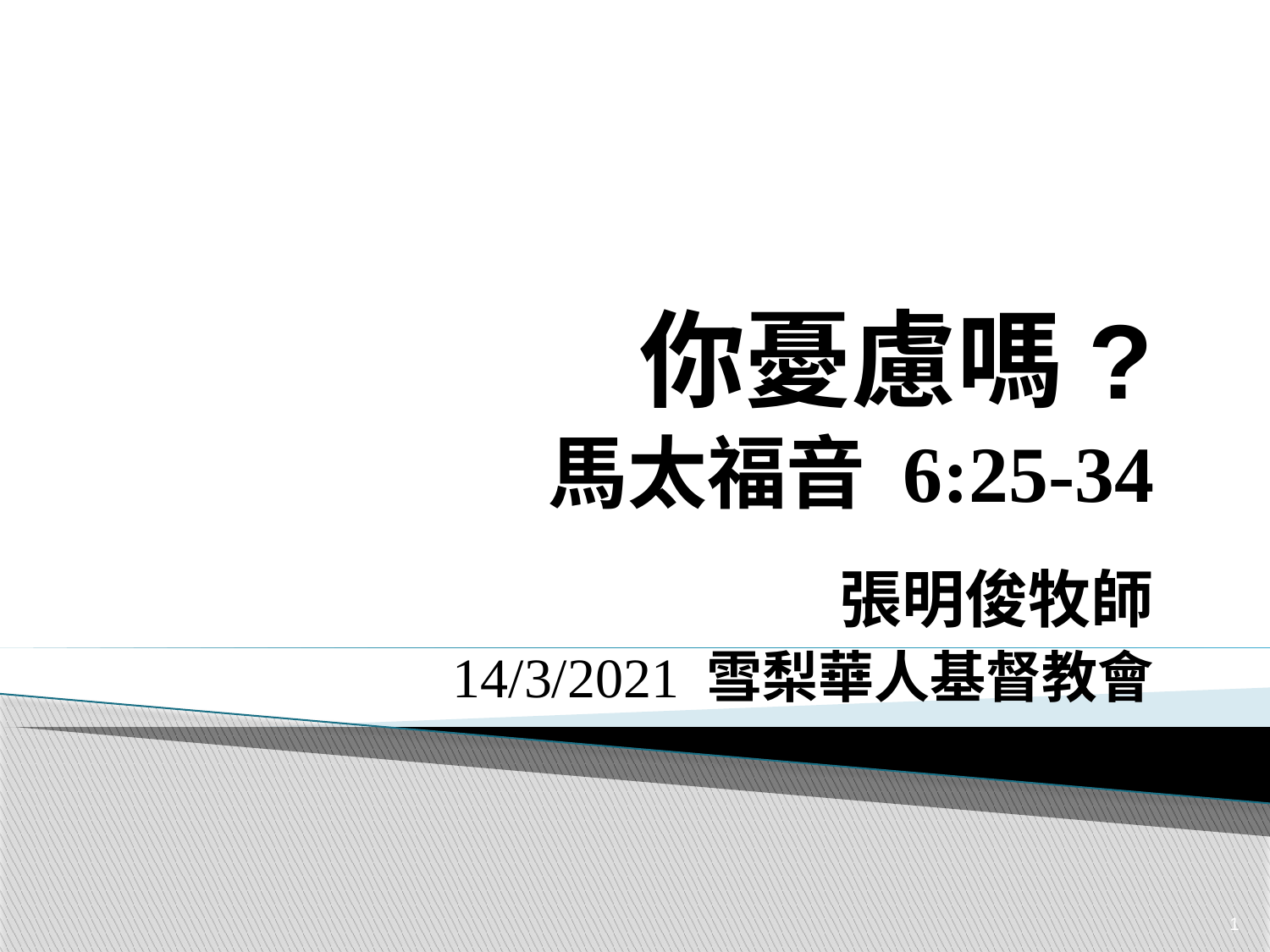

# 你憂慮嗎?
馬太福音 6:25-34

張明俊牧師
14/3/2021 雪梨華人基督教會
1